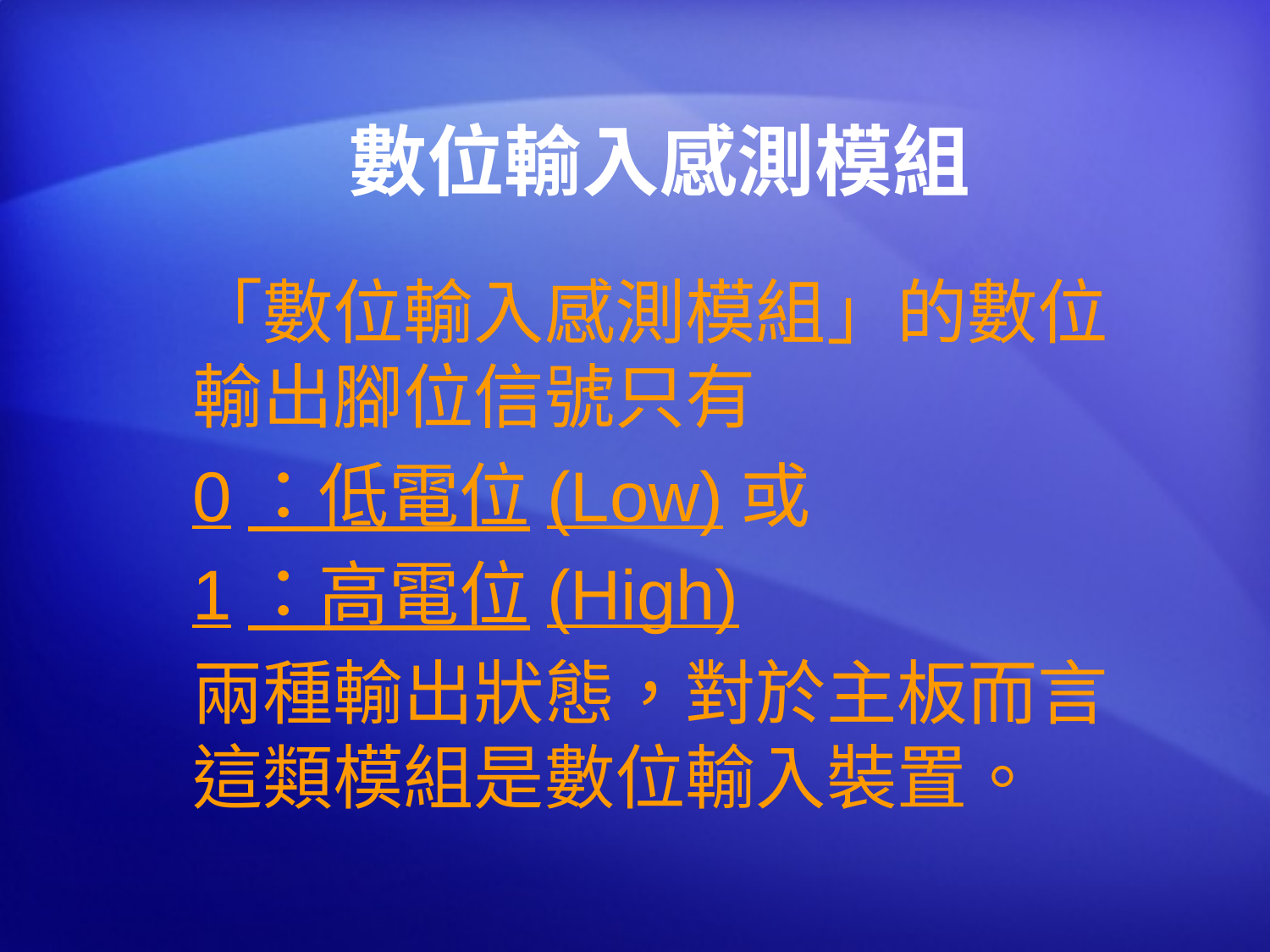

# 數位輸入感測模組
「數位輸入感測模組」的數位輸出腳位信號只有
0：低電位(Low)或
1：高電位(High)
兩種輸出狀態，對於主板而言這類模組是數位輸入裝置。